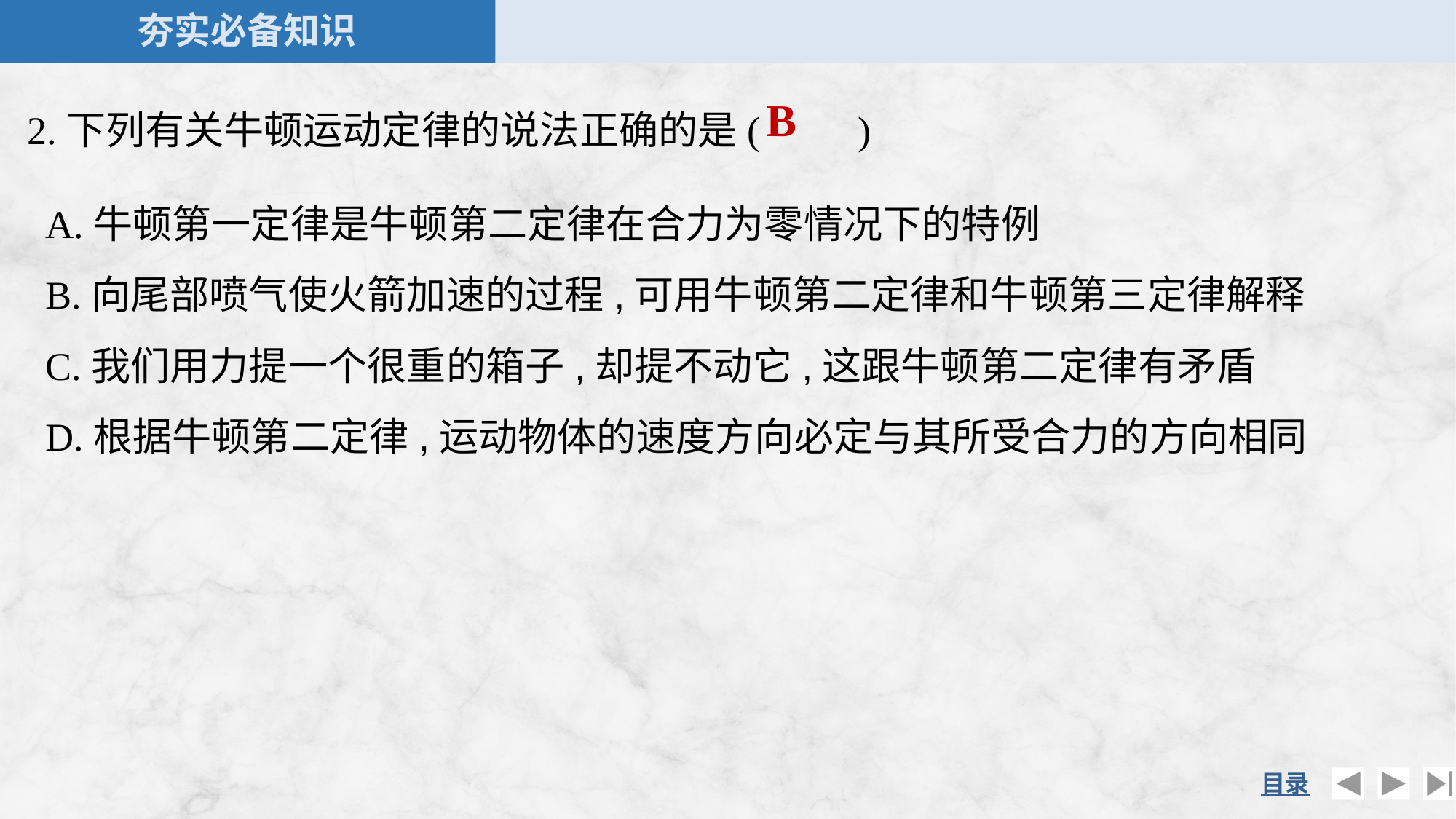

2.下列有关牛顿运动定律的说法正确的是(　　)
B
A.牛顿第一定律是牛顿第二定律在合力为零情况下的特例
B.向尾部喷气使火箭加速的过程,可用牛顿第二定律和牛顿第三定律解释
C.我们用力提一个很重的箱子,却提不动它,这跟牛顿第二定律有矛盾
D.根据牛顿第二定律,运动物体的速度方向必定与其所受合力的方向相同